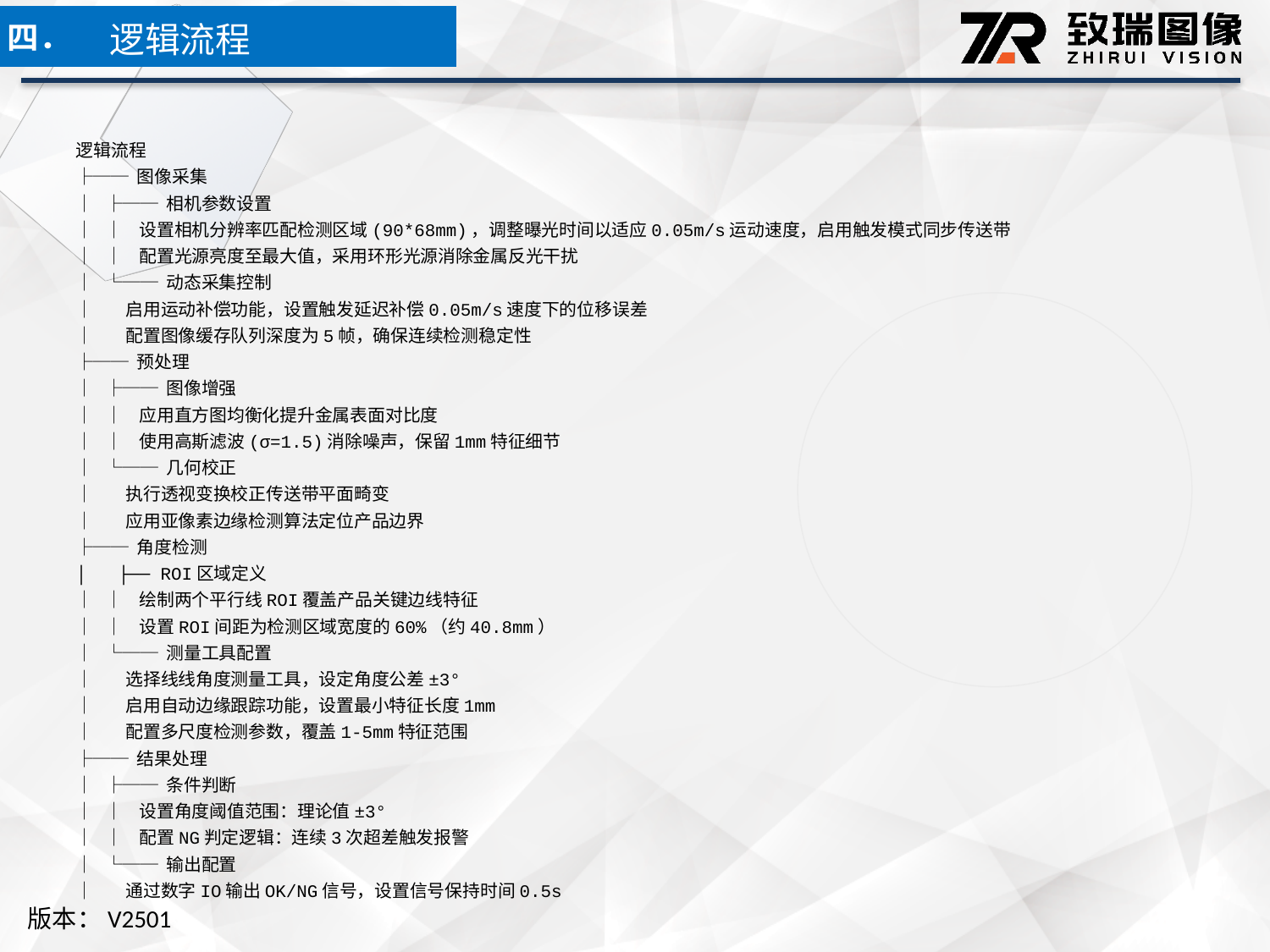

逻辑流程
四．

逻辑流程
├── 图像采集
│   ├── 相机参数设置
│   │   设置相机分辨率匹配检测区域(90*68mm)，调整曝光时间以适应0.05m/s运动速度，启用触发模式同步传送带
│   │   配置光源亮度至最大值，采用环形光源消除金属反光干扰
│   └── 动态采集控制
│       启用运动补偿功能，设置触发延迟补偿0.05m/s速度下的位移误差
│       配置图像缓存队列深度为5帧，确保连续检测稳定性
├── 预处理
│   ├── 图像增强
│   │   应用直方图均衡化提升金属表面对比度
│   │   使用高斯滤波(σ=1.5)消除噪声，保留1mm特征细节
│   └── 几何校正
│       执行透视变换校正传送带平面畸变
│       应用亚像素边缘检测算法定位产品边界
├── 角度检测
│   ├── ROI区域定义
│   │   绘制两个平行线ROI覆盖产品关键边线特征
│   │   设置ROI间距为检测区域宽度的60%（约40.8mm）
│   └── 测量工具配置
│       选择线线角度测量工具，设定角度公差±3°
│       启用自动边缘跟踪功能，设置最小特征长度1mm
│       配置多尺度检测参数，覆盖1-5mm特征范围
├── 结果处理
│   ├── 条件判断
│   │   设置角度阈值范围：理论值±3°
│   │   配置NG判定逻辑：连续3次超差触发报警
│   └── 输出配置
│       通过数字IO输出OK/NG信号，设置信号保持时间0.5s